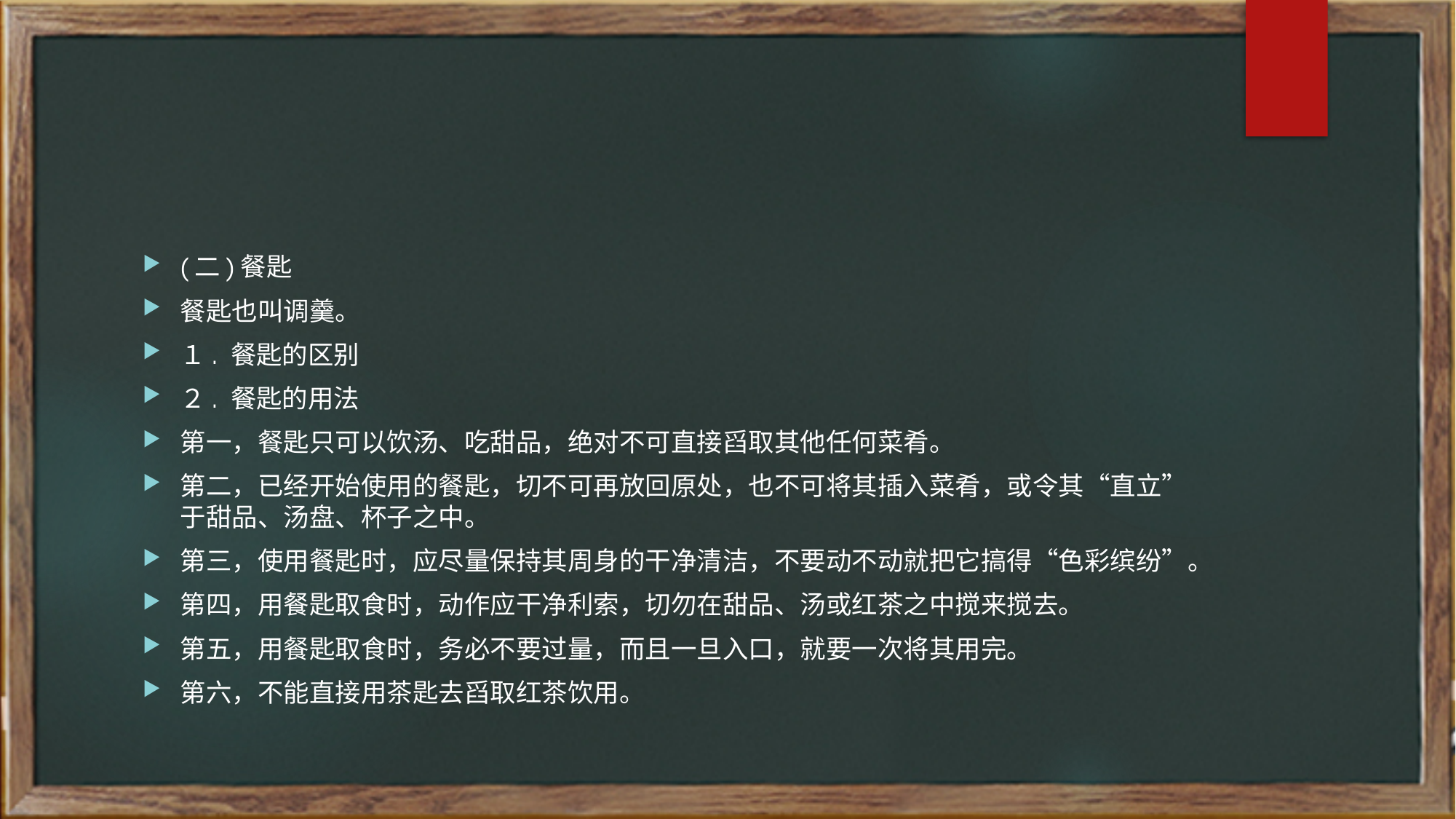

(二)餐匙
餐匙也叫调羹。
１. 餐匙的区别
２. 餐匙的用法
第一，餐匙只可以饮汤、吃甜品，绝对不可直接舀取其他任何菜肴。
第二，已经开始使用的餐匙，切不可再放回原处，也不可将其插入菜肴，或令其“直立”于甜品、汤盘、杯子之中。
第三，使用餐匙时，应尽量保持其周身的干净清洁，不要动不动就把它搞得“色彩缤纷”。
第四，用餐匙取食时，动作应干净利索，切勿在甜品、汤或红茶之中搅来搅去。
第五，用餐匙取食时，务必不要过量，而且一旦入口，就要一次将其用完。
第六，不能直接用茶匙去舀取红茶饮用。